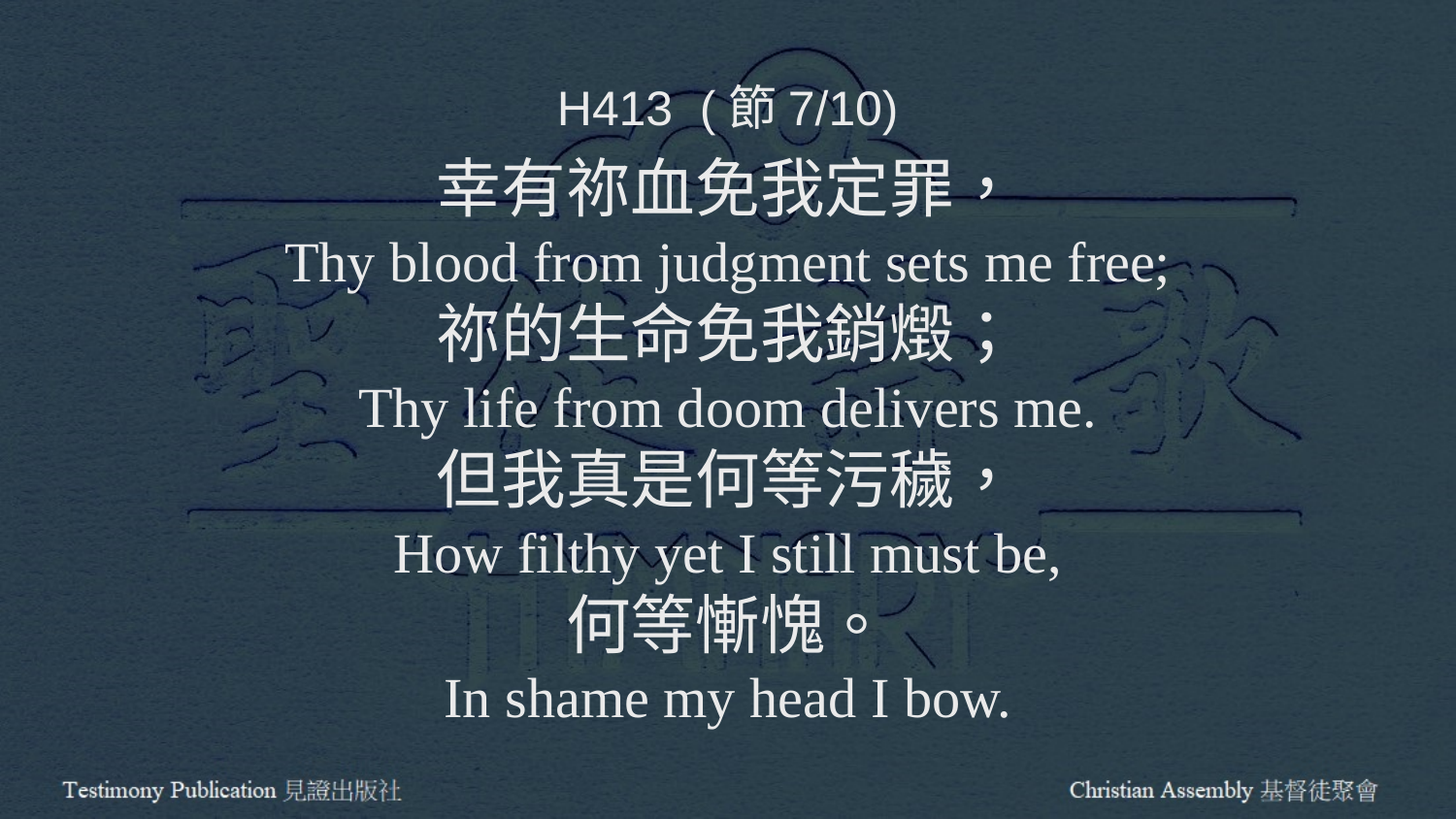

H413  (節7/10)
幸有祢血免我定罪，
Thy blood from judgment sets me free;
祢的生命免我銷燬；
Thy life from doom delivers me.
但我真是何等污穢，
How filthy yet I still must be,
何等慚愧。
In shame my head I bow.